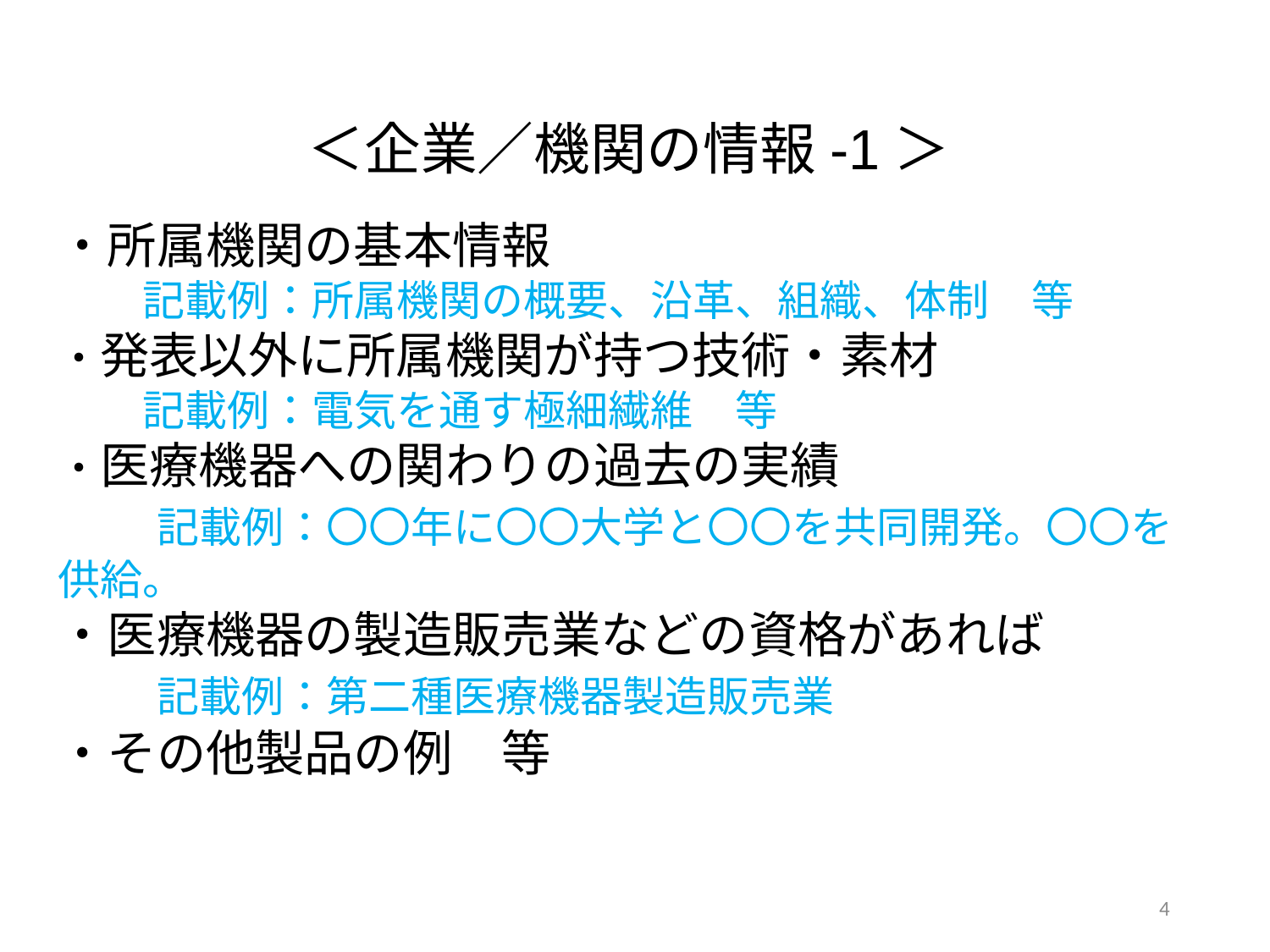

＜企業／機関の情報-1＞

・所属機関の基本情報
　　記載例：所属機関の概要、沿革、組織、体制　等
・発表以外に所属機関が持つ技術・素材
　　記載例：電気を通す極細繊維　等
・医療機器への関わりの過去の実績
　　記載例：〇〇年に〇〇大学と〇〇を共同開発。〇〇を供給。
・医療機器の製造販売業などの資格があれば
　　記載例：第二種医療機器製造販売業
・その他製品の例　等

4